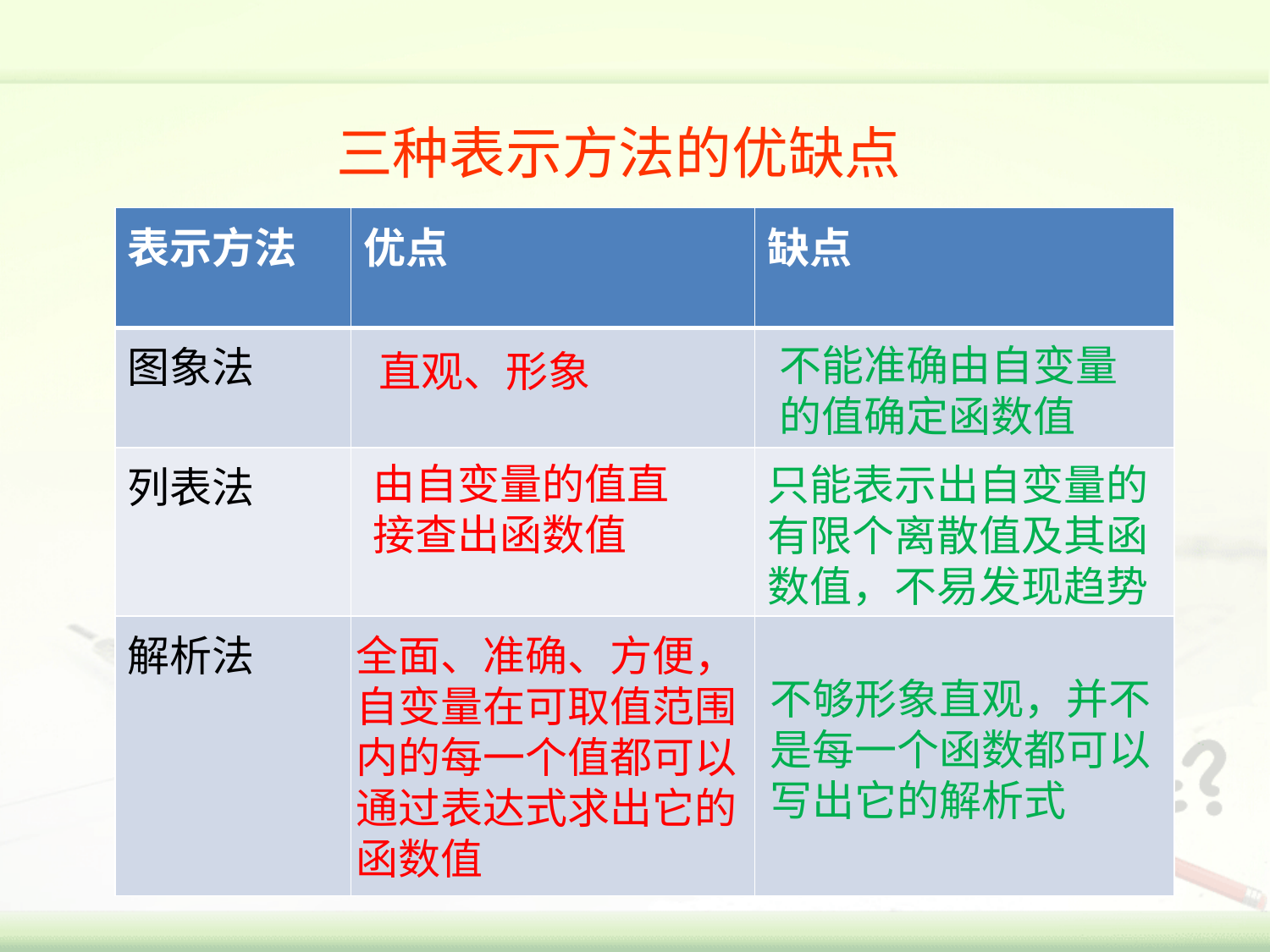

三种表示方法的优缺点
| 表示方法 | 优点 | 缺点 |
| --- | --- | --- |
| 图象法 |  |  |
| 列表法 |  |  |
| 解析法 |  |  |
不能准确由自变量的值确定函数值
直观、形象
由自变量的值直接查出函数值
只能表示出自变量的有限个离散值及其函数值，不易发现趋势
全面、准确、方便，自变量在可取值范围内的每一个值都可以通过表达式求出它的函数值
不够形象直观，并不是每一个函数都可以写出它的解析式